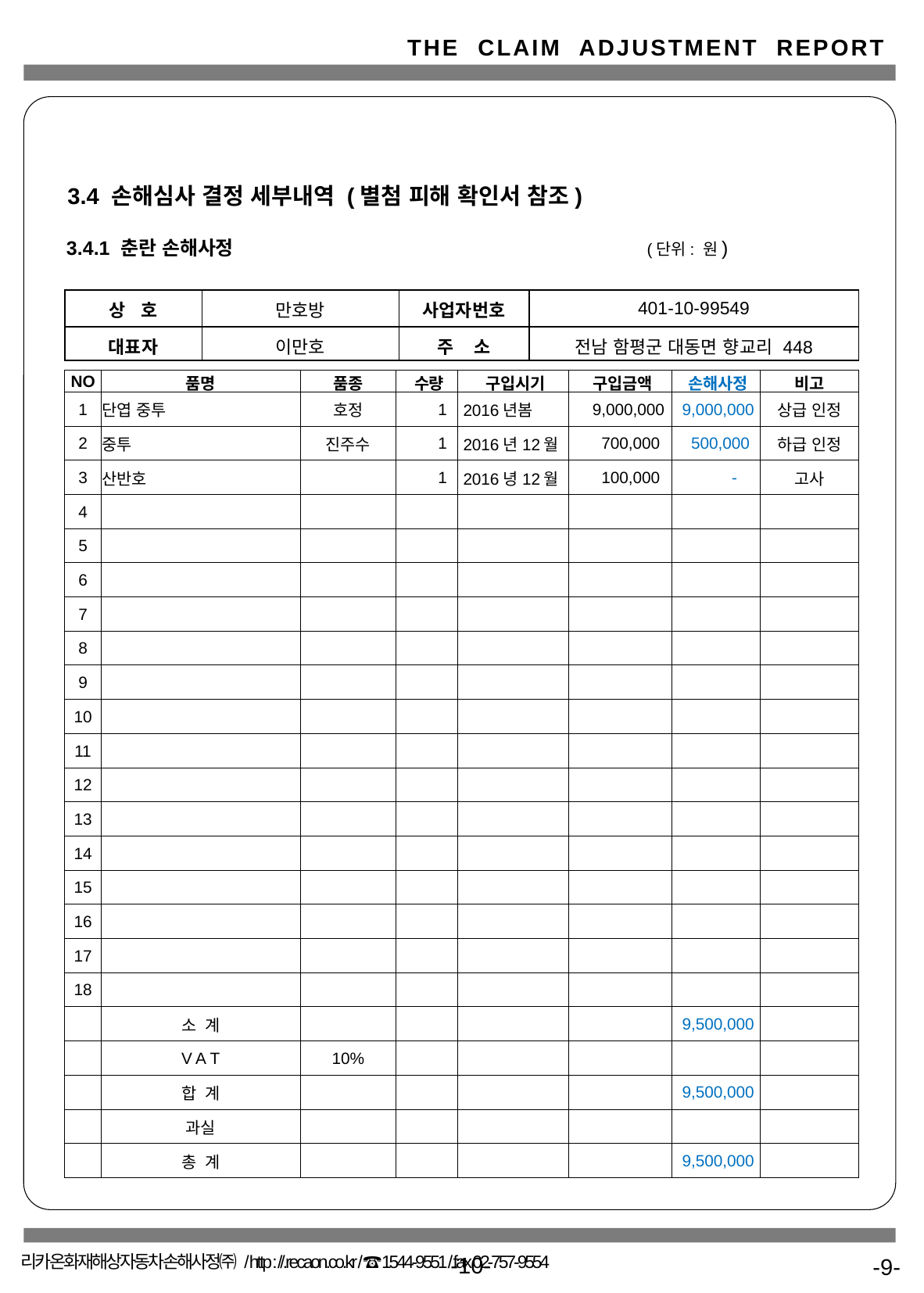

3.4 손해심사 결정 세부내역 (별첨 피해 확인서 참조)

 3.4.1 춘란 손해사정                                                                           (단위: 원)
| 상 호 | 만호방 | 사업자번호 | 401-10-99549 |
| --- | --- | --- | --- |
| 대표자 | 이만호 | 주 소 | 전남 함평군 대동면 향교리 448 |
| NO | 품명 | 품종 | 수량 | 구입시기 | 구입금액 | 손해사정 | 비고 |
| --- | --- | --- | --- | --- | --- | --- | --- |
| 1 | 단엽 중투 | 호정 | 1 | 2016년봄 | 9,000,000 | 9,000,000 | 상급 인정 |
| 2 | 중투 | 진주수 | 1 | 2016년12월 | 700,000 | 500,000 | 하급 인정 |
| 3 | 산반호 |  | 1 | 2016녕12월 | 100,000 | - | 고사 |
| 4 |  |  |  |  |  |  |  |
| 5 |  |  |  |  |  |  |  |
| 6 |  |  |  |  |  |  |  |
| 7 |  |  |  |  |  |  |  |
| 8 |  |  |  |  |  |  |  |
| 9 |  |  |  |  |  |  |  |
| 10 |  |  |  |  |  |  |  |
| 11 |  |  |  |  |  |  |  |
| 12 |  |  |  |  |  |  |  |
| 13 |  |  |  |  |  |  |  |
| 14 |  |  |  |  |  |  |  |
| 15 |  |  |  |  |  |  |  |
| 16 |  |  |  |  |  |  |  |
| 17 |  |  |  |  |  |  |  |
| 18 |  |  |  |  |  |  |  |
|  | 소 계 |  |  |  |  | 9,500,000 |  |
|  | V A T | 10% |  |  |  |  |  |
|  | 합 계 |  |  |  |  | 9,500,000 |  |
|  | 과실 |  |  |  |  |  |  |
|  | 총 계 |  |  |  |  | 9,500,000 |  |
-10-
-9-